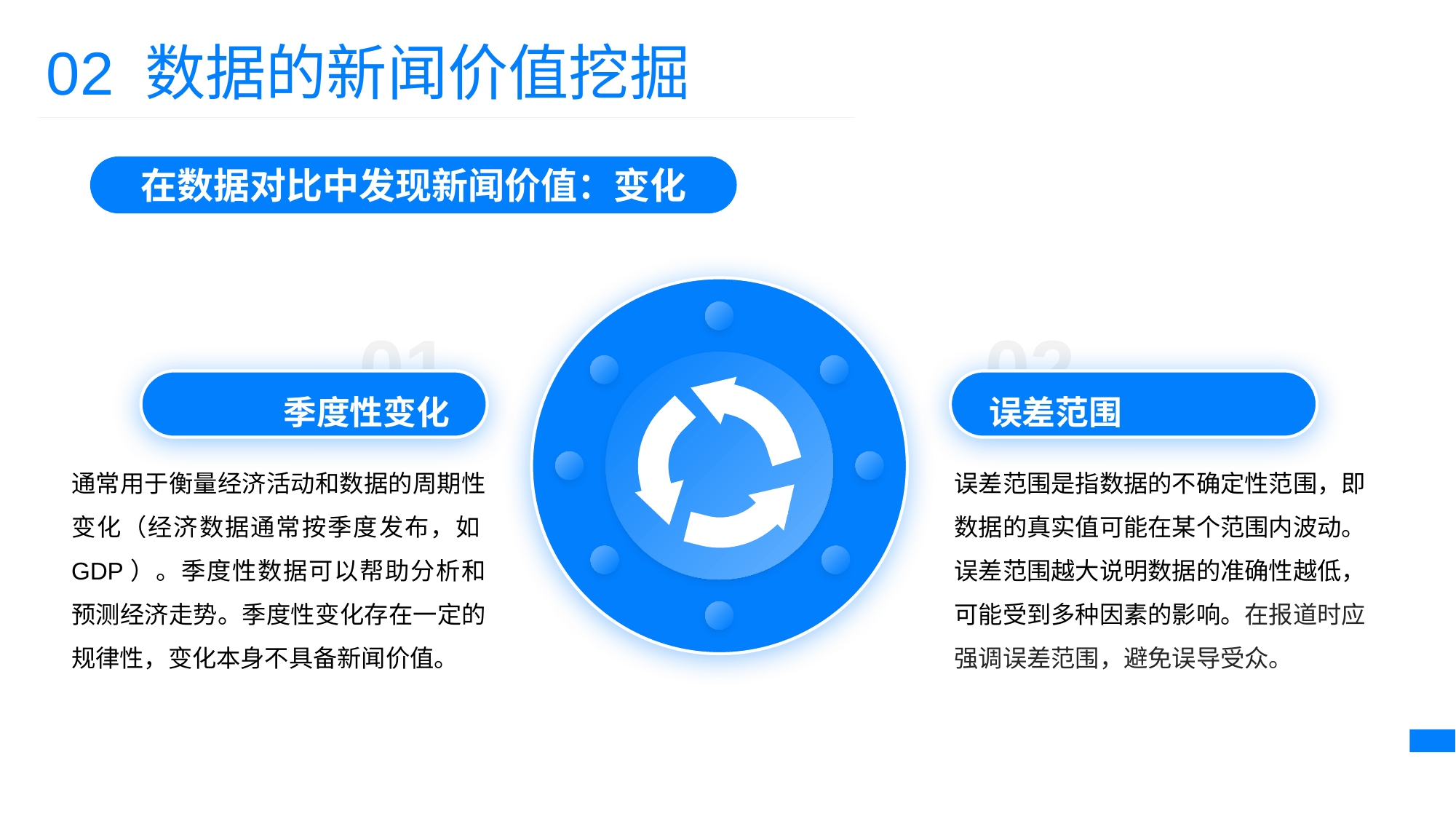

02 数据的新闻价值挖掘
在数据对比中发现新闻价值：变化
01
02

季度性变化
误差范围

通常用于衡量经济活动和数据的周期性变化（经济数据通常按季度发布，如GDP）。季度性数据可以帮助分析和预测经济走势。季度性变化存在一定的规律性，变化本身不具备新闻价值。

误差范围是指数据的不确定性范围，即数据的真实值可能在某个范围内波动。误差范围越大说明数据的准确性越低，可能受到多种因素的影响。在报道时应强调误差范围，避免误导受众。